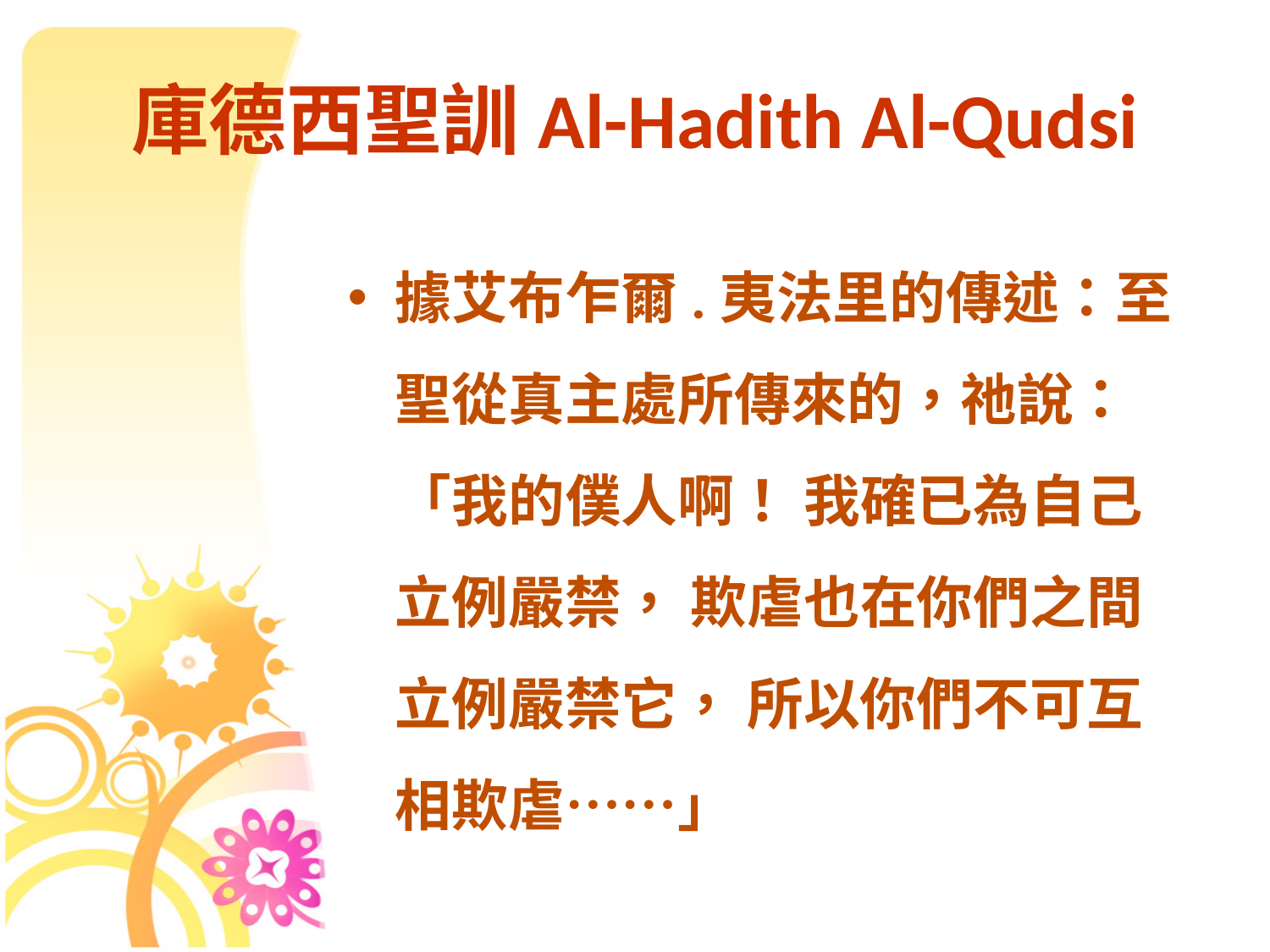

# 庫德西聖訓Al-Hadith Al-Qudsi
據艾布乍爾.夷法里的傳述：至聖從真主處所傳來的，祂說： 「我的僕人啊！ 我確已為自己立例嚴禁， 欺虐也在你們之間立例嚴禁它， 所以你們不可互相欺虐……」